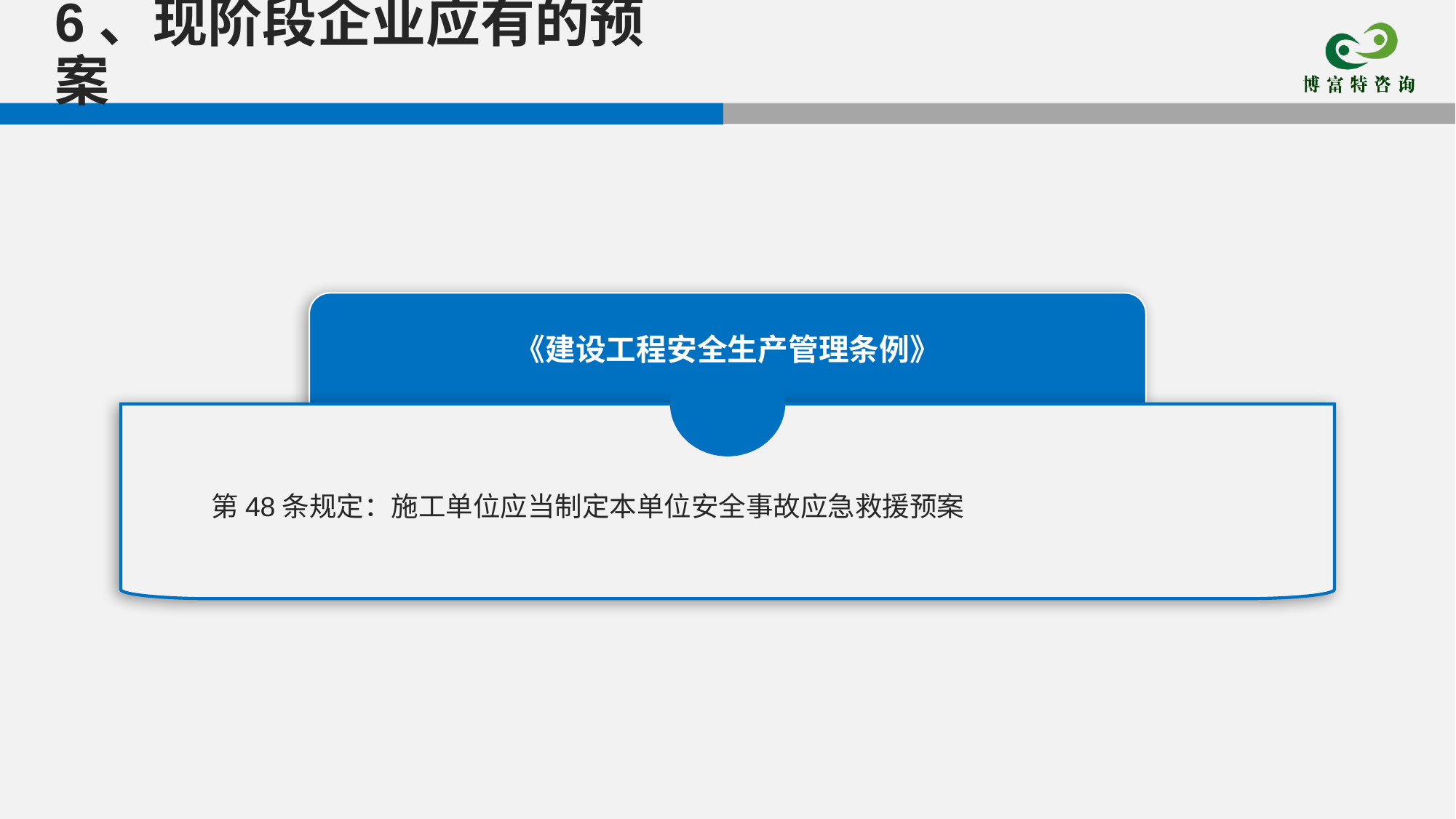

6、现阶段企业应有的预案

《建设工程安全生产管理条例》
第48条规定：施工单位应当制定本单位安全事故应急救援预案